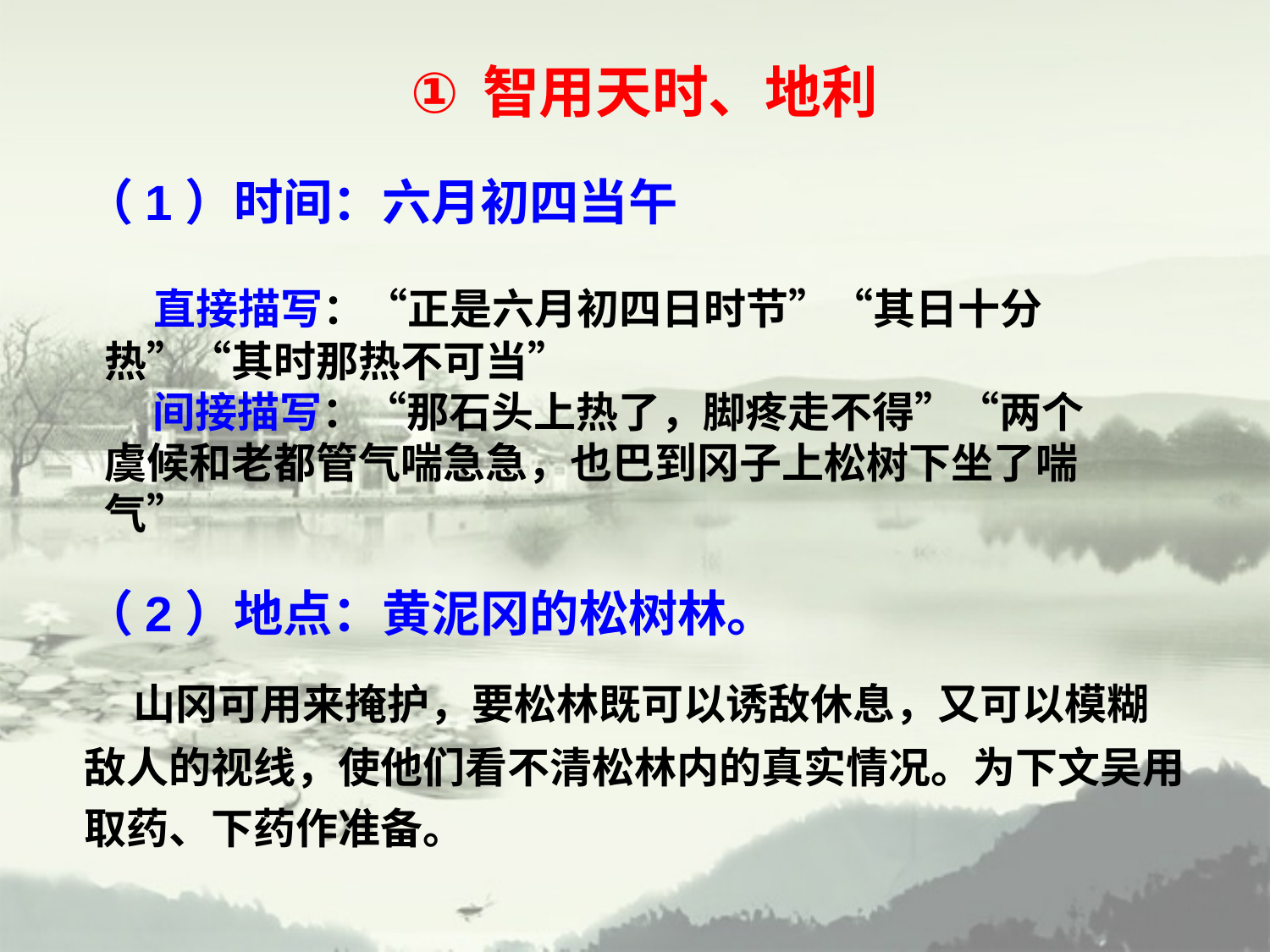

智用天时、地利
（1）时间：六月初四当午
   直接描写：“正是六月初四日时节”“其日十分热”“其时那热不可当”
    间接描写：“那石头上热了，脚疼走不得”“两个虞候和老都管气喘急急，也巴到冈子上松树下坐了喘气”
（2）地点：黄泥冈的松树林。
   山冈可用来掩护，要松林既可以诱敌休息，又可以模糊敌人的视线，使他们看不清松林内的真实情况。为下文吴用取药、下药作准备。